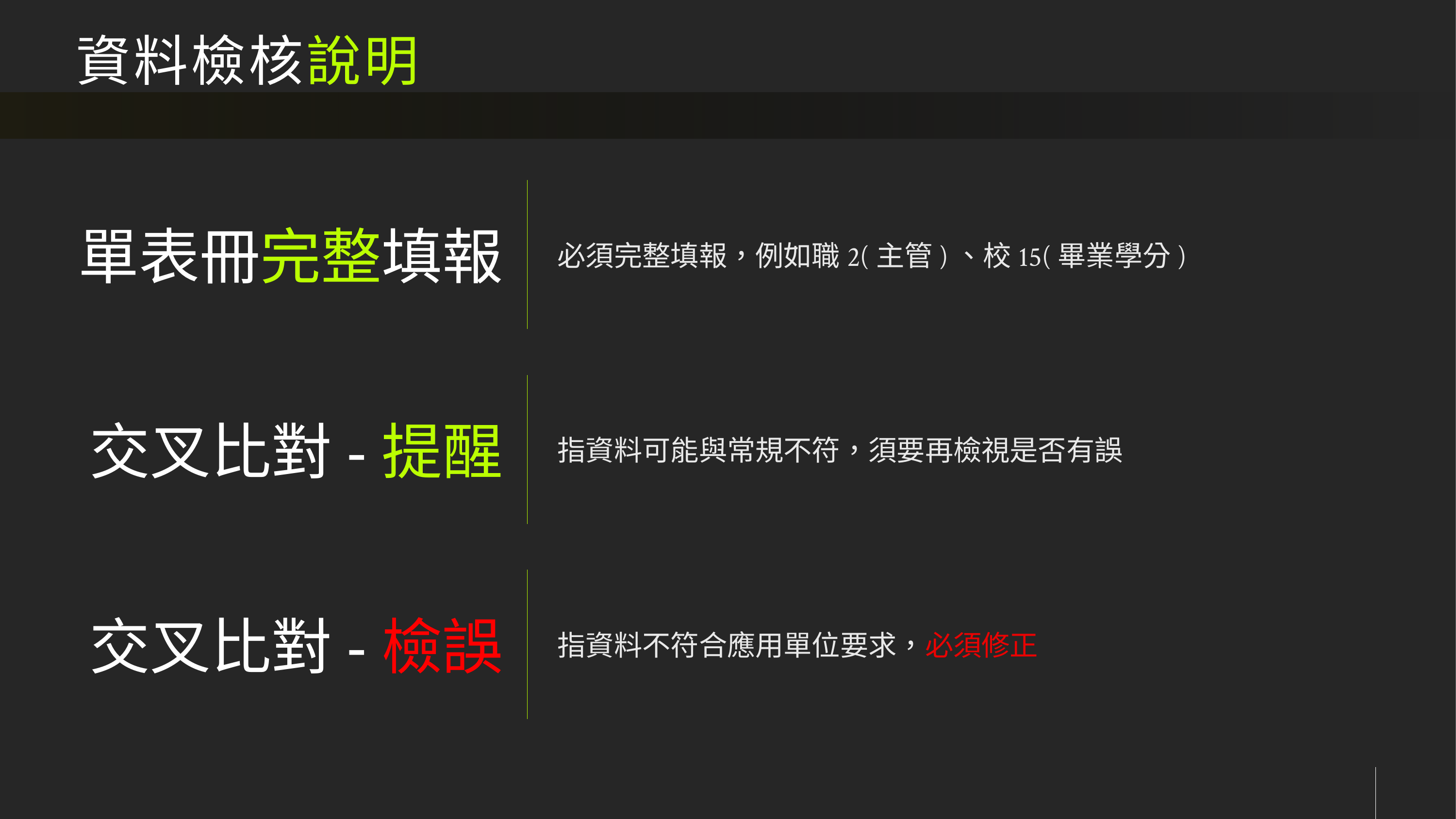

# 資料檢核說明

必須完整填報，例如職2(主管)、校15(畢業學分)
單表冊完整填報
指資料可能與常規不符，須要再檢視是否有誤
交叉比對-提醒
指資料不符合應用單位要求，必須修正
交叉比對-檢誤